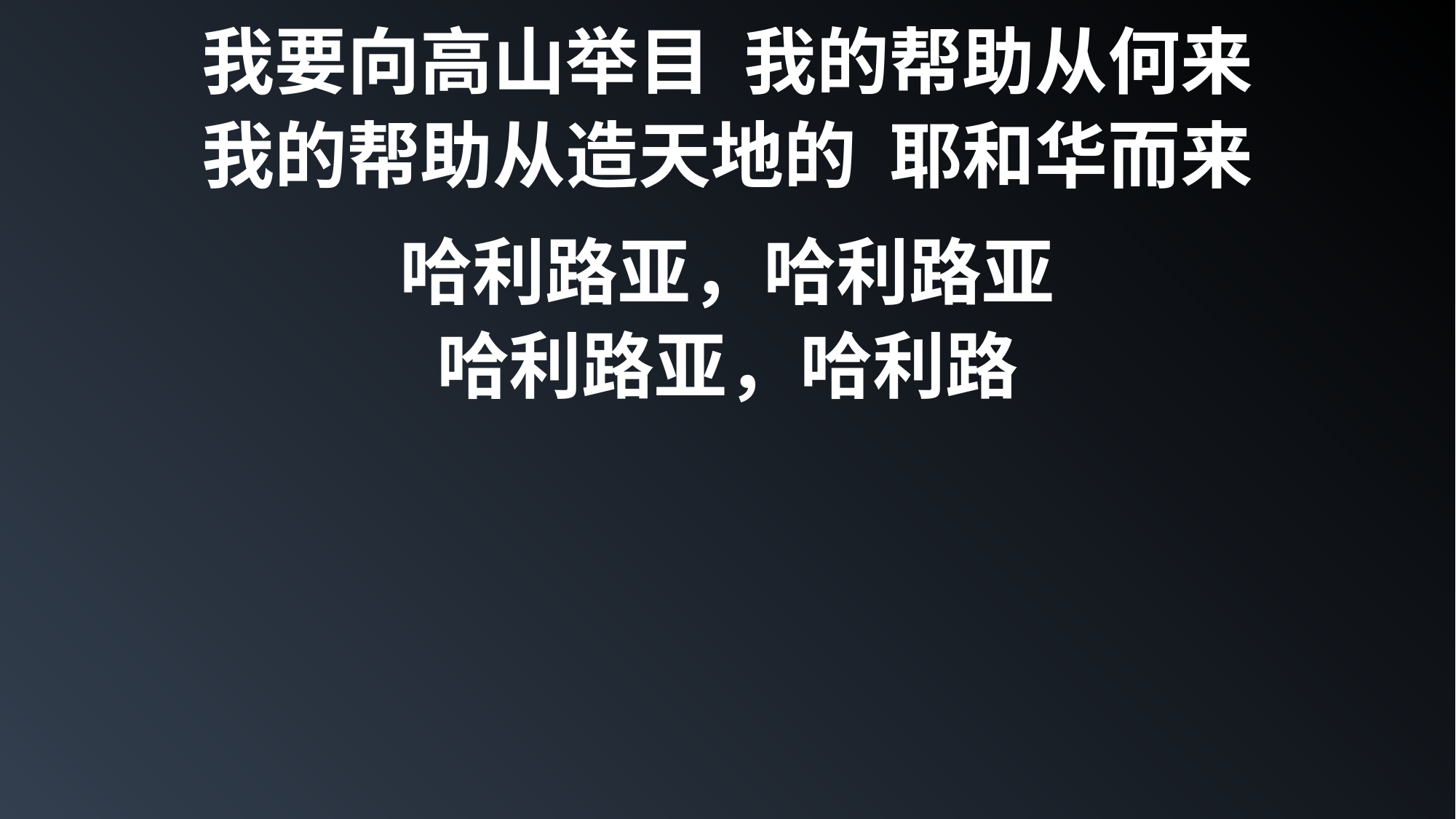

我要向高山举目  我的帮助从何来
我的帮助从造天地的  耶和华而来
哈利路亚，哈利路亚
哈利路亚，哈利路